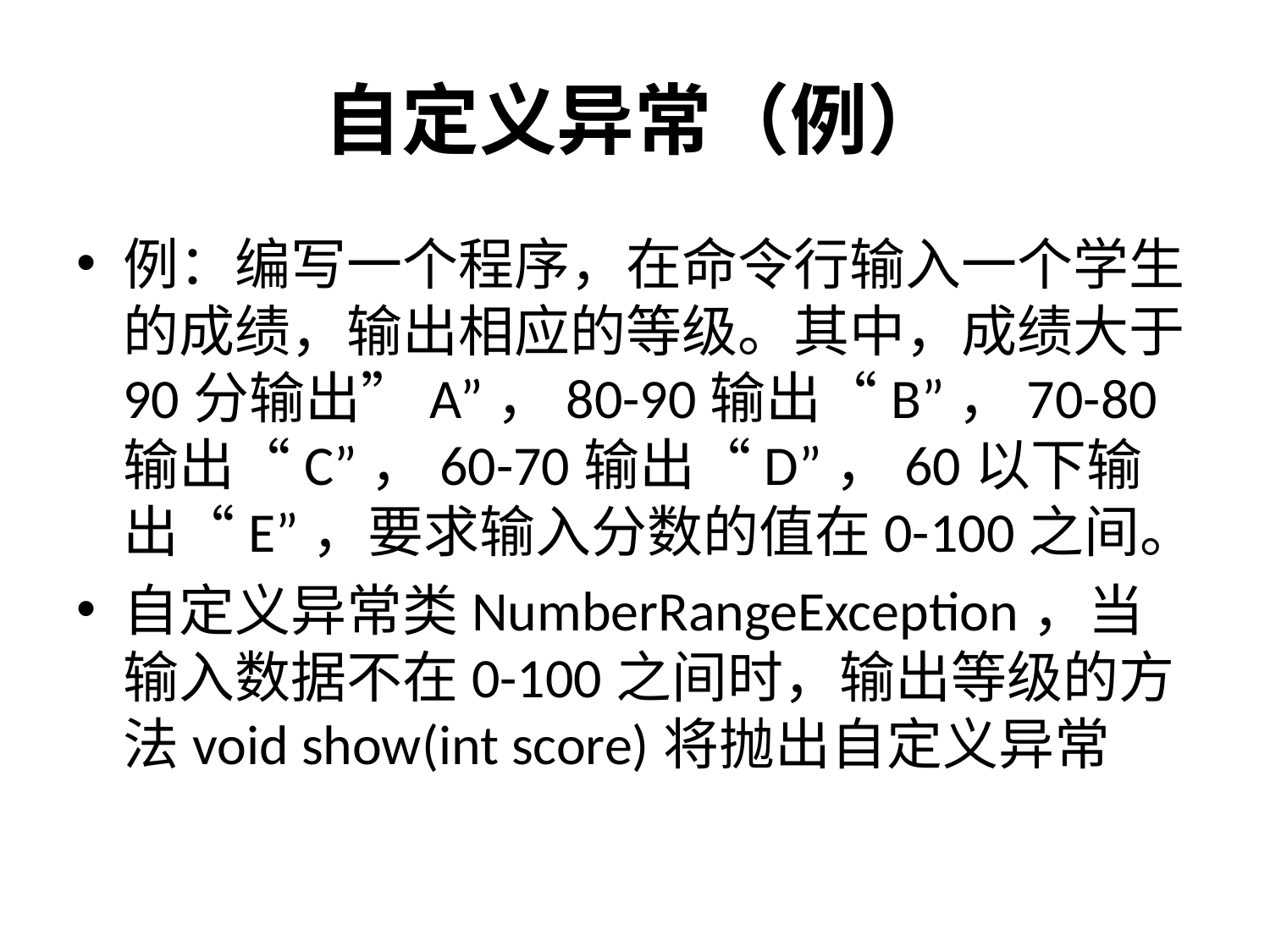

# 自定义异常（例）
例：编写一个程序，在命令行输入一个学生的成绩，输出相应的等级。其中，成绩大于90分输出”A”，80-90输出“B”，70-80输出“C”，60-70输出“D”，60以下输出“E”，要求输入分数的值在0-100之间。
自定义异常类NumberRangeException，当输入数据不在0-100之间时，输出等级的方法void show(int score)将抛出自定义异常